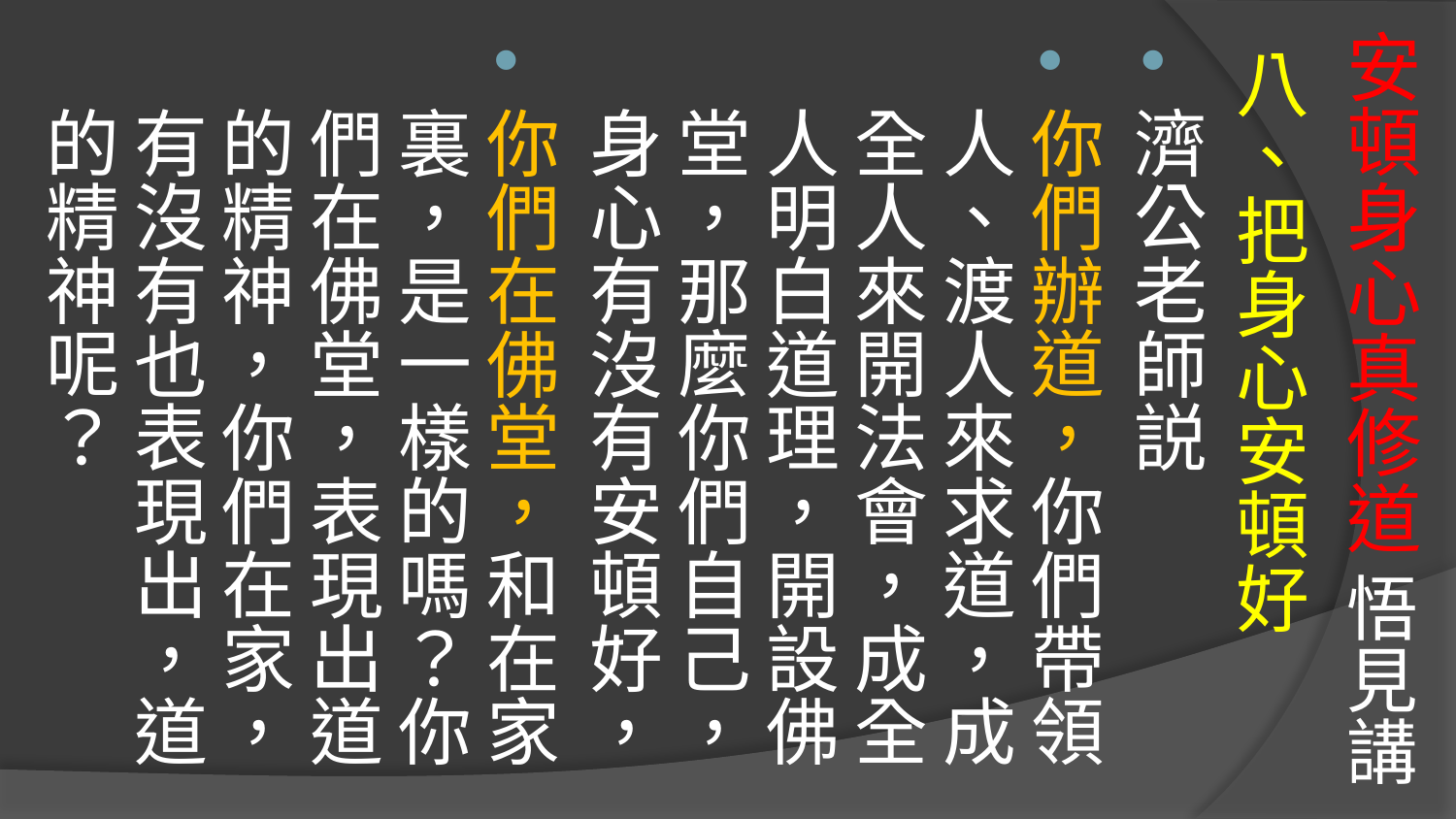

# 安頓身心真修道 悟見講
八、把身心安頓好
濟公老師説
你們辦道，你們帶領人、渡人來求道，成全人來開法會，成全人明白道理，開設佛堂，那麼你們自己，身心有沒有安頓好，
你們在佛堂，和在家裏，是一樣的嗎？你們在佛堂，表現出道的精神，你們在家，有沒有也表現出，道的精神呢？